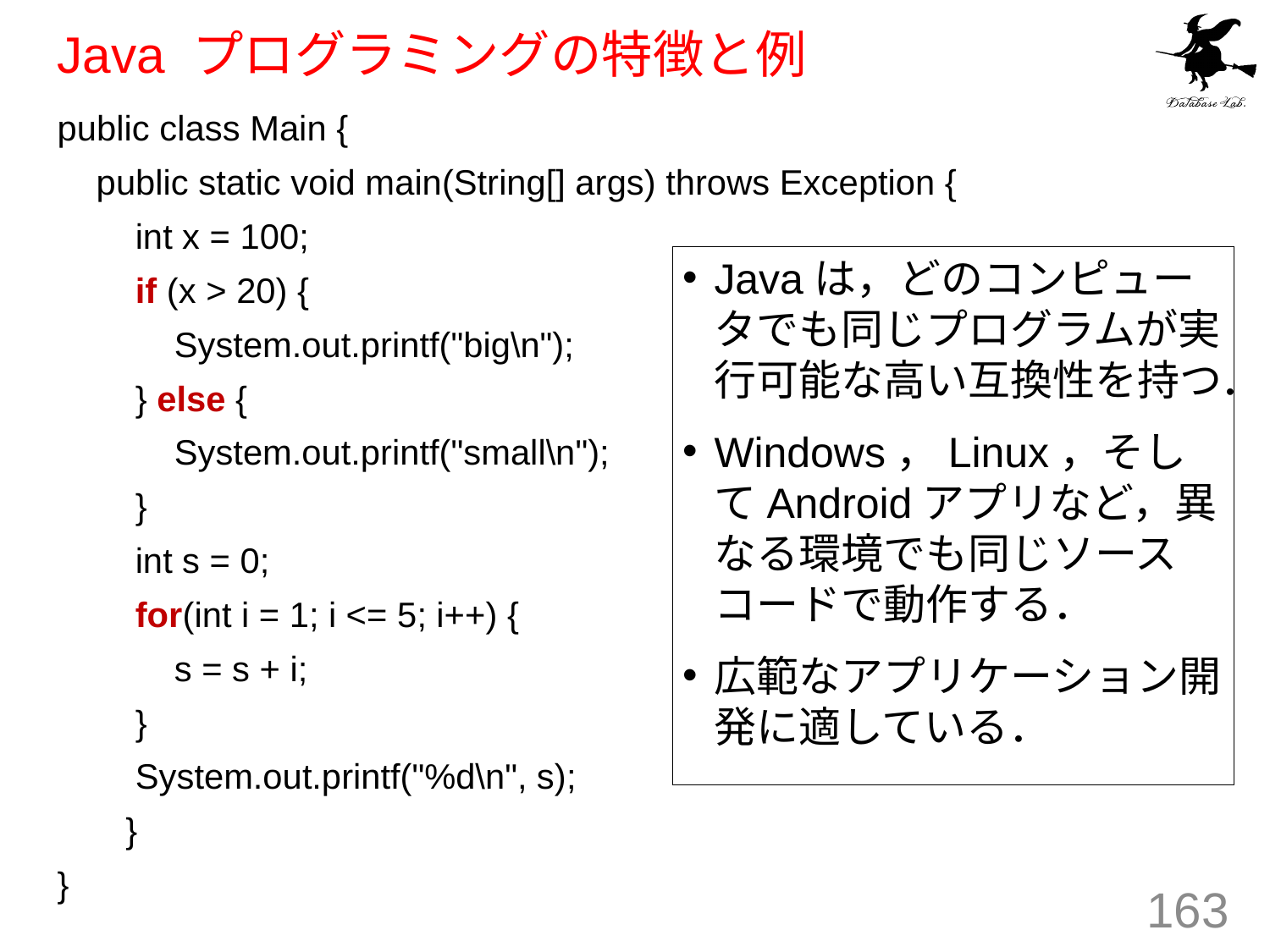

# Java プログラミングの特徴と例
public class Main {
    public static void main(String[] args) throws Exception {
        int x = 100;
        if (x > 20) {
            System.out.printf("big\n");
        } else {
            System.out.printf("small\n");
        }
        int s = 0;
        for(int i = 1; i <= 5; i++) {
            s = s + i;
        }
        System.out.printf("%d\n", s);
       }
}
Javaは，どのコンピュータでも同じプログラムが実行可能な高い互換性を持つ．
Windows，Linux，そしてAndroidアプリなど，異なる環境でも同じソースコードで動作する．
広範なアプリケーション開発に適している．
163